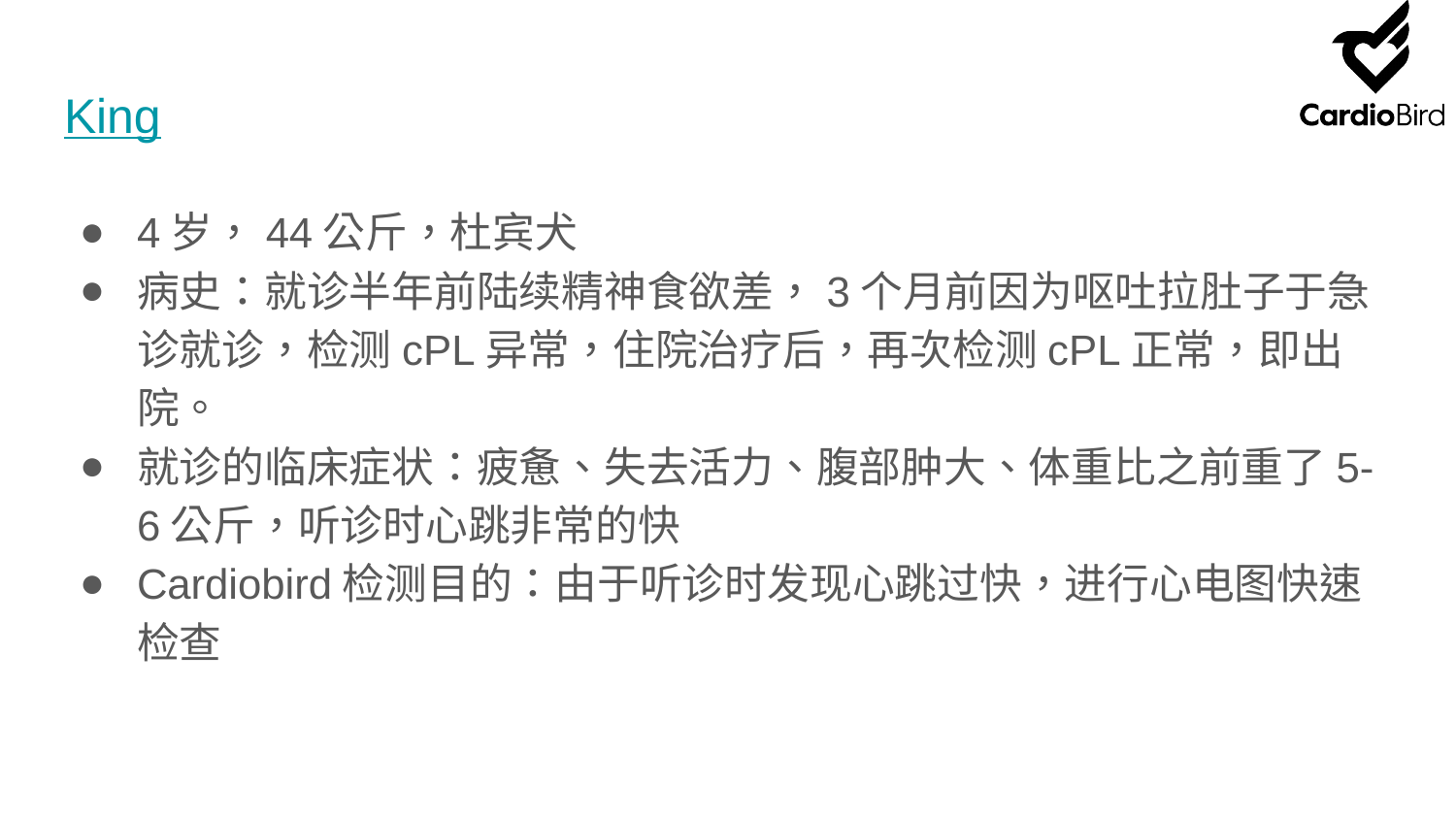

# King

4岁，44公斤，杜宾犬
病史：就诊半年前陆续精神食欲差，3个月前因为呕吐拉肚子于急诊就诊，检测cPL异常，住院治疗后，再次检测cPL正常，即出院。
就诊的临床症状：疲惫、失去活力、腹部肿大、体重比之前重了5-6公斤，听诊时心跳非常的快
Cardiobird检测目的：由于听诊时发现心跳过快，进行心电图快速检查